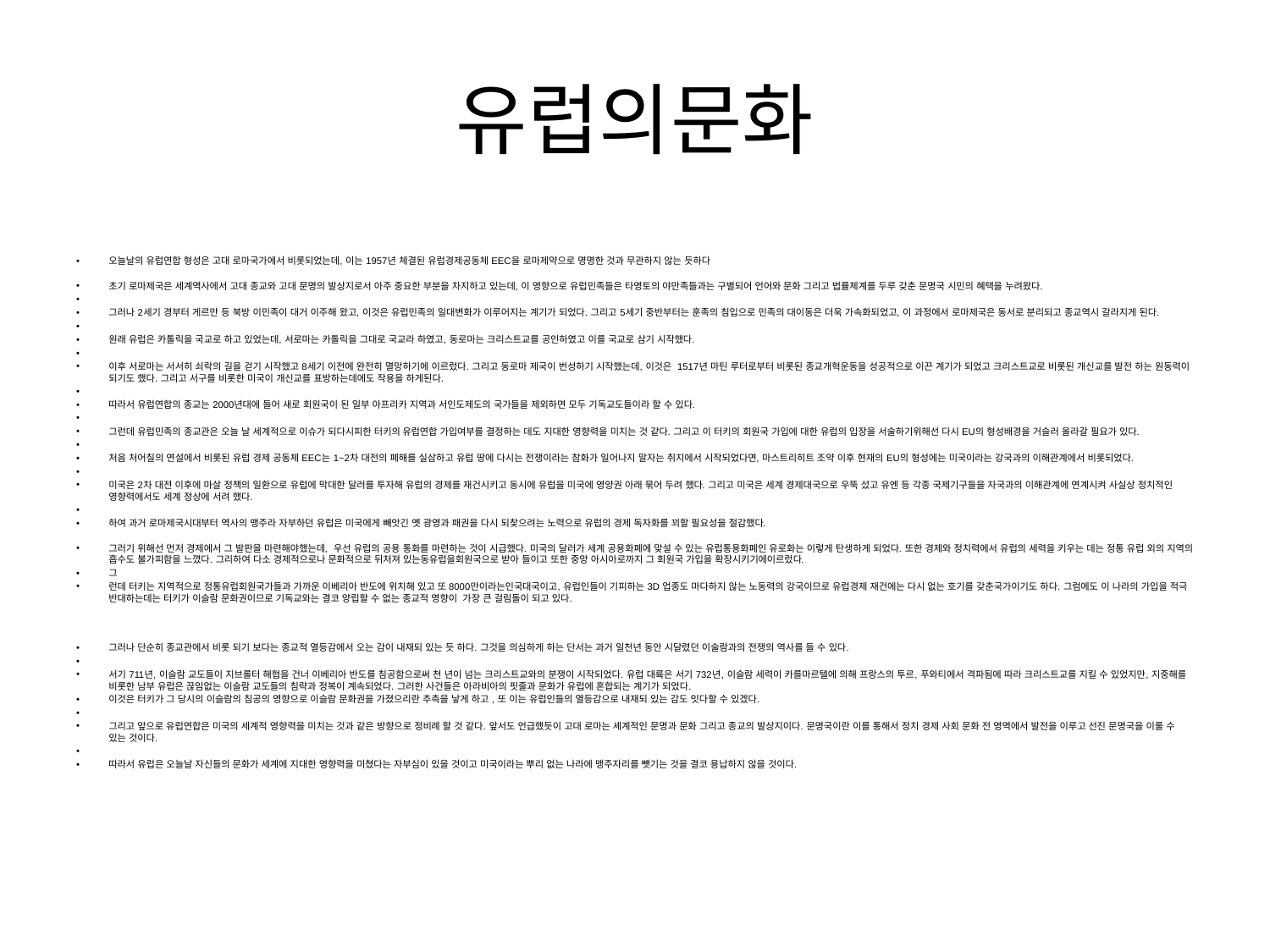

# 유럽의문화

오늘날의 유럽연합 형성은 고대 로마국가에서 비롯되었는데, 이는 1957년 체결된 유럽경제공동체 EEC을 로마제약으로 명명한 것과 무관하지 않는 듯하다
초기 로마제국은 세계역사에서 고대 종교와 고대 문명의 발상지로서 아주 중요한 부분을 차지하고 있는데, 이 영향으로 유럽민족들은 타영토의 야만족들과는 구별되어 언어와 문화 그리고 법률체계를 두루 갖춘 문명국 시민의 혜택을 누려왔다.

그러나 2세기 경부터 게르만 등 북방 이민족이 대거 이주해 왔고, 이것은 유럽민족의 일대변화가 이루어지는 계기가 되었다. 그리고 5세기 중반부터는 훈족의 침입으로 민족의 대이동은 더욱 가속화되었고, 이 과정에서 로마제국은 동서로 분리되고 종교역시 갈라지게 된다.

원래 유럽은 카톨릭을 국교로 하고 있었는데, 서로마는 카톨릭을 그대로 국교라 하였고, 동로마는 크리스트교를 공인하였고 이를 국교로 삼기 시작했다.

이후 서로마는 서서히 쇠락의 길을 걷기 시작했고 8세기 이전에 완전히 멸망하기에 이르렀다. 그리고 동로마 제국이 번성하기 시작했는데, 이것은  1517년 마틴 루터로부터 비롯된 종교개혁운동을 성공적으로 이끈 계기가 되었고 크리스트교로 비롯된 개신교를 발전 하는 원동력이 되기도 했다. 그리고 서구를 비롯한 미국이 개신교를 표방하는데에도 작용을 하게된다.

따라서 유럽연합의 종교는 2000년대에 들어 새로 회원국이 된 일부 아프리카 지역과 서인도제도의 국가들을 제외하면 모두 기독교도들이라 할 수 있다.

그런데 유럽민족의 종교관은 오늘 날 세계적으로 이슈가 되다시피한 터키의 유럽연합 가입여부를 결정하는 데도 지대한 영향력을 미치는 것 같다. 그리고 이 터키의 회원국 가입에 대한 유럽의 입장을 서술하기위해선 다시 EU의 형성배경을 거슬러 올라갈 필요가 있다.

처음 처어칠의 연설에서 비롯된 유럽 경제 공동체 EEC는 1~2차 대전의 폐해를 실삼하고 유럽 땅에 다시는 전쟁이라는 참화가 일어나지 말자는 취지에서 시작되었다면, 마스트리히트 조약 이후 현재의 EU의 형성에는 미국이라는 강국과의 이해관계에서 비롯되었다.

미국은 2차 대전 이후에 마살 정책의 일환으로 유럽에 막대한 달러를 투자해 유럽의 경제를 재건시키고 동시에 유럽을 미국에 영양권 아래 묶어 두려 했다. 그리고 미국은 세계 경제대국으로 우뚝 섰고 유엔 등 각종 국제기구들을 자국과의 이해관계에 연계시켜 사실상 정치적인 영향력에서도 세계 정상에 서려 했다.

하여 과거 로마제국시대부터 역사의 맹주라 자부하던 유럽은 미국에게 빼앗긴 옛 광영과 패권을 다시 되찾으려는 노력으로 유럽의 경제 독자화를 꾀할 필요성을 절감했다.
그러기 위해선 먼저 경제에서 그 발판을 마련해야했는데,  우선 유럽의 공용 통화를 마련하는 것이 시급했다. 미국의 달러가 세계 공용화폐에 맞설 수 있는 유럽통용화폐인 유로화는 이렇게 탄생하게 되었다. 또한 경제와 정치력에서 유럽의 세력을 키우는 데는 정통 유럽 외의 지역의 흡수도 불가피함을 느꼈다. 그리하여 다소 경제적으로나 문화적으로 뒤처져 있는동유럽을회원국으로 받아 들이고 또한 중앙 아시아로까지 그 회원국 가입을 확장시키기에이르렀다.
그
런데 터키는 지역적으로 정통유럽회원국가들과 가까운 이베리아 반도에 위치해 있고 또 8000만이라는인국대국이고, 유럽인들이 기피하는 3D 업종도 마다하지 않는 노동력의 강국이므로 유럽경제 재건에는 다시 없는 호기를 갖춘국가이기도 하다. 그럼에도 이 나라의 가입을 적극 반대하는데는 터키가 이슬람 문화권이므로 기독교와는 결코 양립할 수 없는 종교적 영향이  가장 큰 걸림돌이 되고 있다.

그러나 단순히 종교관에서 비롯 되기 보다는 종교적 열등감에서 오는 감이 내재되 있는 듯 하다. 그것을 의심하게 하는 단서는 과거 일천년 동안 시달렸던 이술람과의 전쟁의 역사를 들 수 있다.

서기 711년, 이슬람 교도들이 지브롤터 해협을 건너 이베리아 반도를 침공함으로써 천 년이 넘는 크리스트교와의 분쟁이 시작되었다. 유럽 대륙은 서기 732년, 이슬람 세력이 카를마르텔에 의해 프랑스의 투르, 푸와티에서 격파됨에 따라 크리스트교를 지킬 수 있었지만, 지중해를 비롯한 남부 유럽은 끊임없는 이슬람 교도들의 침략과 정복이 계속되었다. 그러한 사건들은 아라비아의 핏줄과 문화가 유럽에 혼합되는 계기가 되었다.
이것은 터키가 그 당시의 이슬람의 침공의 영향으로 이슬람 문화권을 가졌으리란 추측을 낳게 하고 , 또 이는 유럽인들의 열등감으로 내재되 있는 감도 잇다할 수 있겠다.

그리고 앞으로 유럽연합은 미국의 세계적 영향력을 미치는 것과 같은 방향으로 정비례 할 것 같다. 앞서도 언급했듯이 고대 로마는 셰계적인 문명과 문화 그리고 종교의 발상지이다. 문명국이란 이를 통해서 정치 경제 사회 문화 전 영역에서 발전을 이루고 선진 문명국을 이룰 수 있는 것이다.

따라서 유럽은 오늘날 자신들의 문화가 세계에 지대한 영향력을 미쳤다는 자부심이 있을 것이고 미국이라는 뿌리 없는 나라에 맹주자리를 뺏기는 것을 결코 용납하지 않을 것이다.